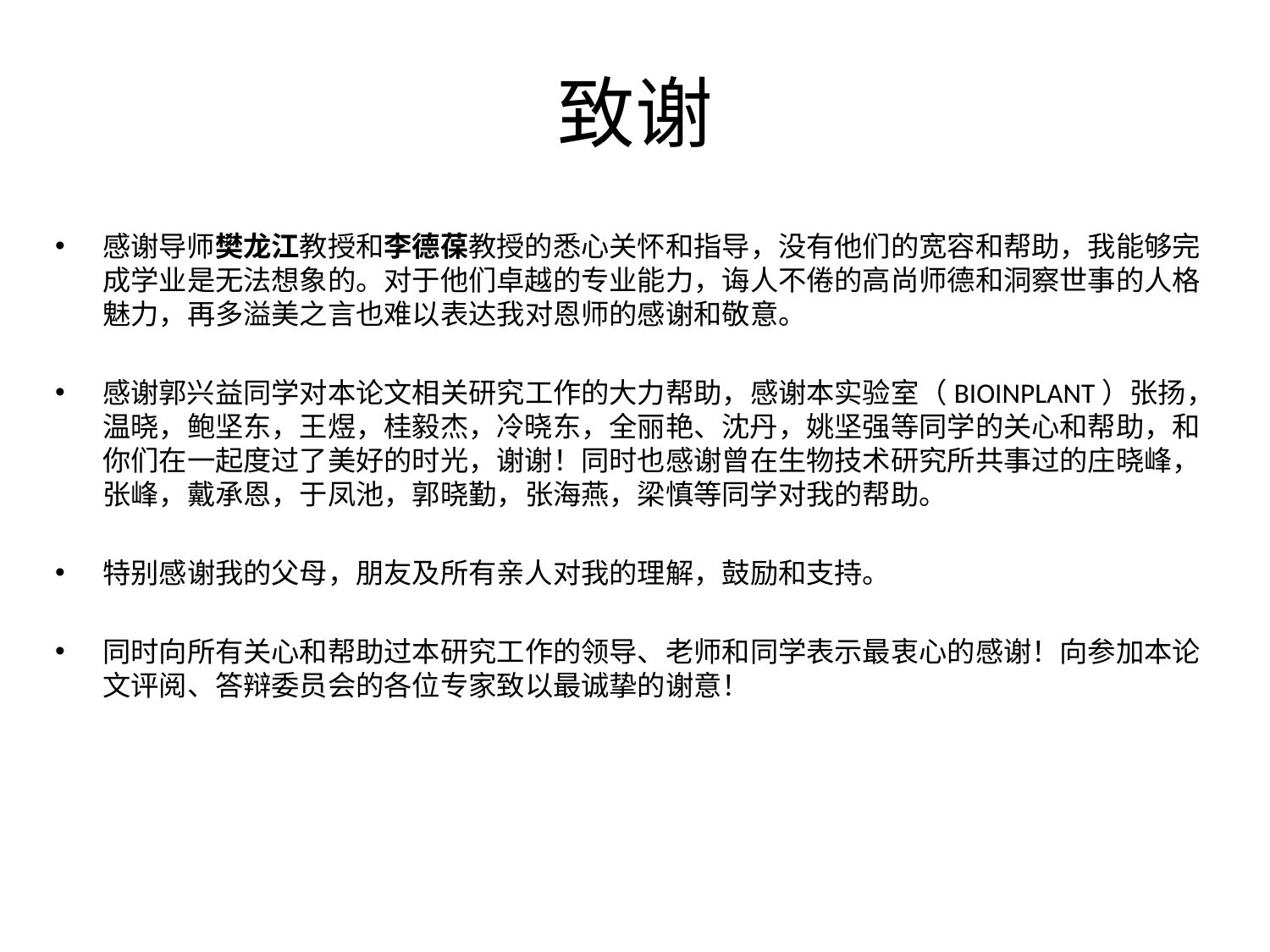

# 致谢
感谢导师樊龙江教授和李德葆教授的悉心关怀和指导，没有他们的宽容和帮助，我能够完成学业是无法想象的。对于他们卓越的专业能力，诲人不倦的高尚师德和洞察世事的人格魅力，再多溢美之言也难以表达我对恩师的感谢和敬意。

感谢郭兴益同学对本论文相关研究工作的大力帮助，感谢本实验室（BIOINPLANT）张扬，温晓，鲍坚东，王煜，桂毅杰，冷晓东，全丽艳、沈丹，姚坚强等同学的关心和帮助，和你们在一起度过了美好的时光，谢谢！同时也感谢曾在生物技术研究所共事过的庄晓峰，张峰，戴承恩，于凤池，郭晓勤，张海燕，梁慎等同学对我的帮助。

特别感谢我的父母，朋友及所有亲人对我的理解，鼓励和支持。

同时向所有关心和帮助过本研究工作的领导、老师和同学表示最衷心的感谢！向参加本论文评阅、答辩委员会的各位专家致以最诚挚的谢意！